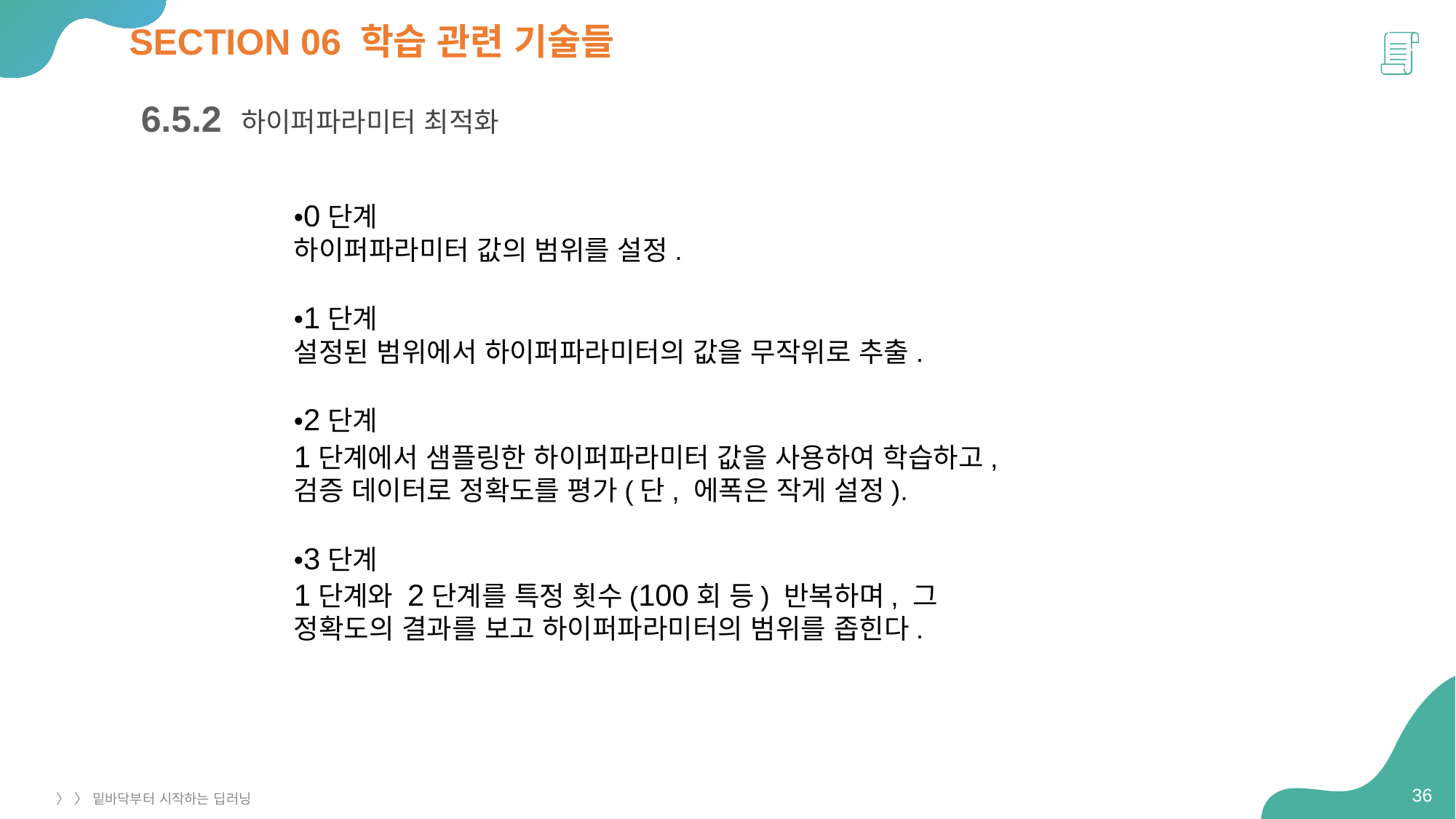

# SECTION 06 학습 관련 기술들
6.5.2 하이퍼파라미터 최적화
•0단계
하이퍼파라미터 값의 범위를 설정.

•1단계
설정된 범위에서 하이퍼파라미터의 값을 무작위로 추출.

•2단계
1단계에서 샘플링한 하이퍼파라미터 값을 사용하여 학습하고, 검증 데이터로 정확도를 평가(단, 에폭은 작게 설정).

•3단계
1단계와 2단계를 특정 횟수(100회 등) 반복하며, 그 정확도의 결과를 보고 하이퍼파라미터의 범위를 좁힌다.
36
〉 〉 밑바닥부터 시작하는 딥러닝